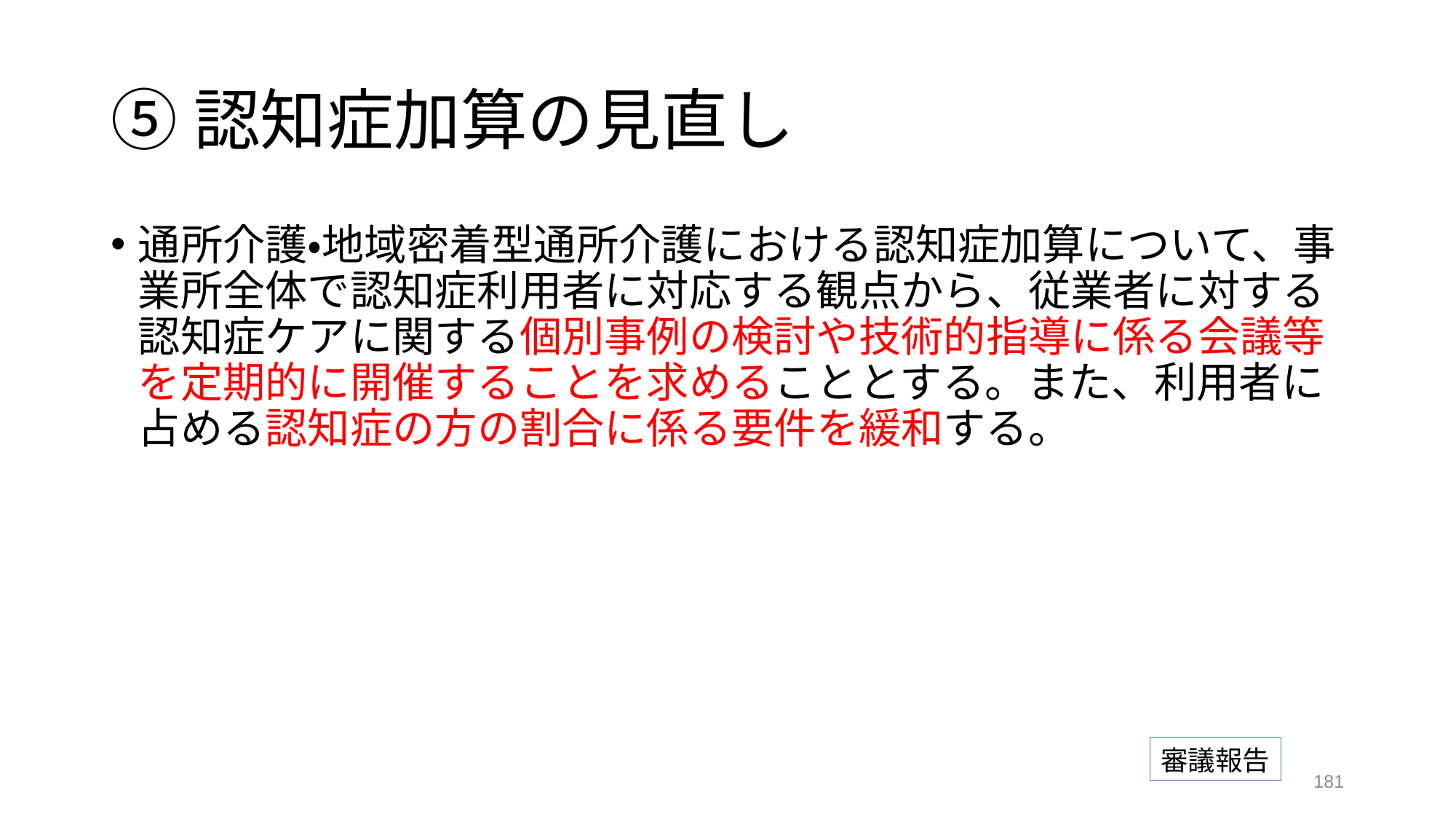

# ⑤認知症加算の見直し
通所介護・地域密着型通所介護における認知症加算について、事業所全体で認知症利用者に対応する観点から、従業者に対する認知症ケアに関する個別事例の検討や技術的指導に係る会議等を定期的に開催することを求めることとする。また、利用者に占める認知症の方の割合に係る要件を緩和する。
審議報告
181